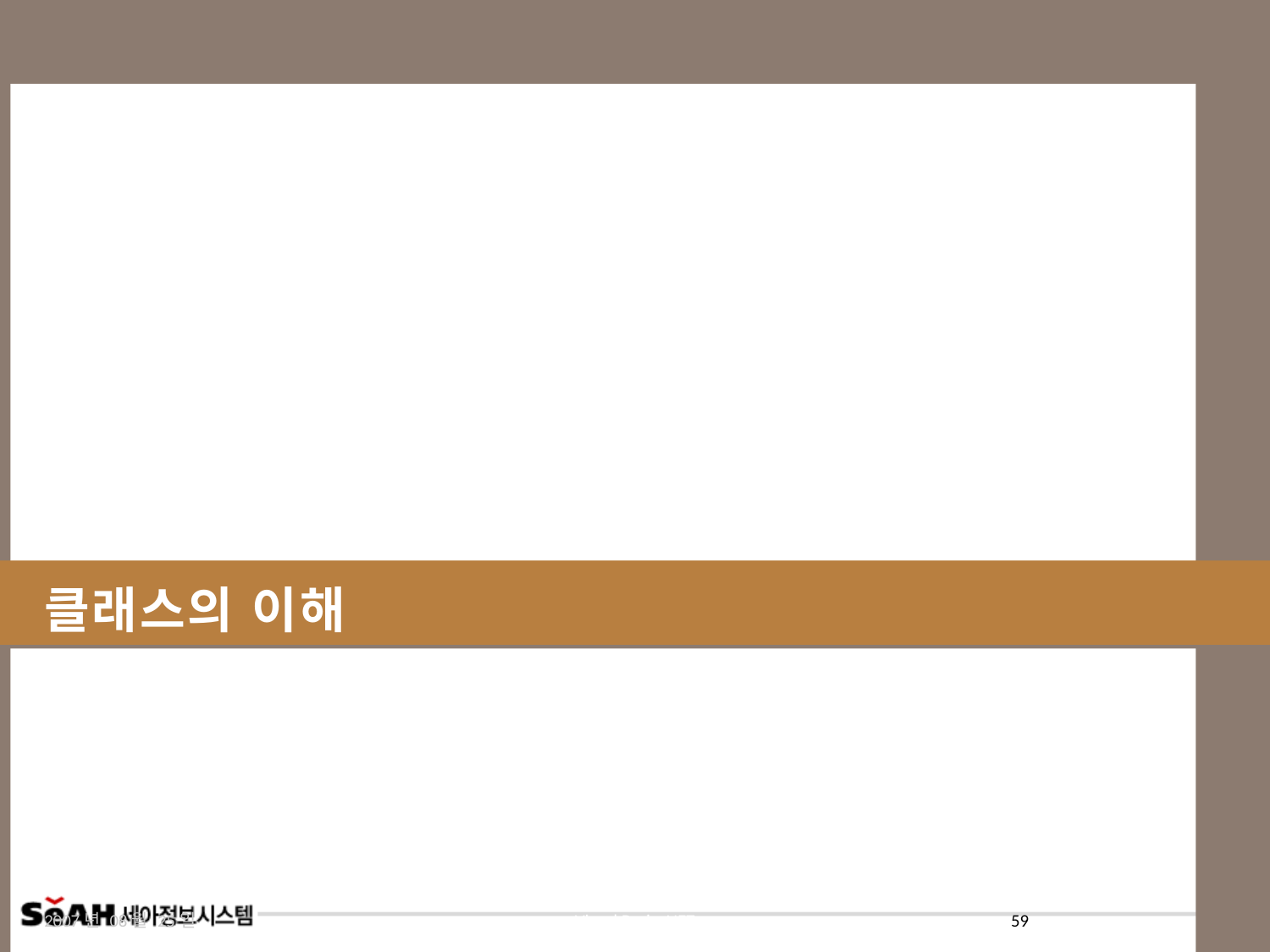

# 클래스의 이해
2007년 08월 25일
Visual Basic .NET
59